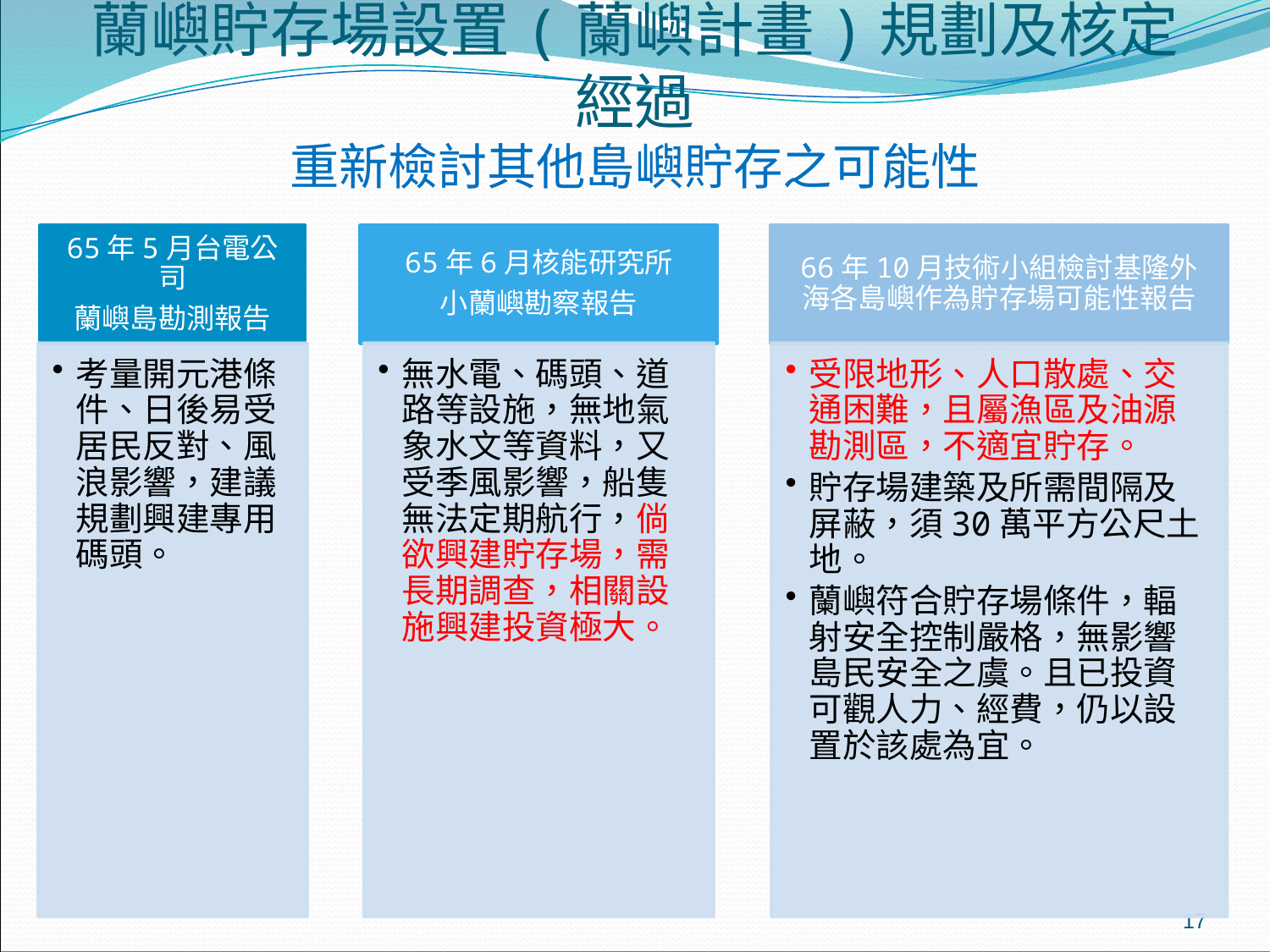

# 蘭嶼貯存場設置(蘭嶼計畫)規劃及核定經過 重新檢討其他島嶼貯存之可能性
65年5月台電公司
蘭嶼島勘測報告
考量開元港條件、日後易受居民反對、風浪影響，建議規劃興建專用碼頭。
65年6月核能研究所
小蘭嶼勘察報告
無水電、碼頭、道路等設施，無地氣象水文等資料，又受季風影響，船隻無法定期航行，倘欲興建貯存場，需長期調查，相關設施興建投資極大。
66年10月技術小組檢討基隆外海各島嶼作為貯存場可能性報告
受限地形、人口散處、交通困難，且屬漁區及油源勘測區，不適宜貯存。
貯存場建築及所需間隔及屏蔽，須30萬平方公尺土地。
蘭嶼符合貯存場條件，輻射安全控制嚴格，無影響島民安全之虞。且已投資可觀人力、經費，仍以設置於該處為宜。
17